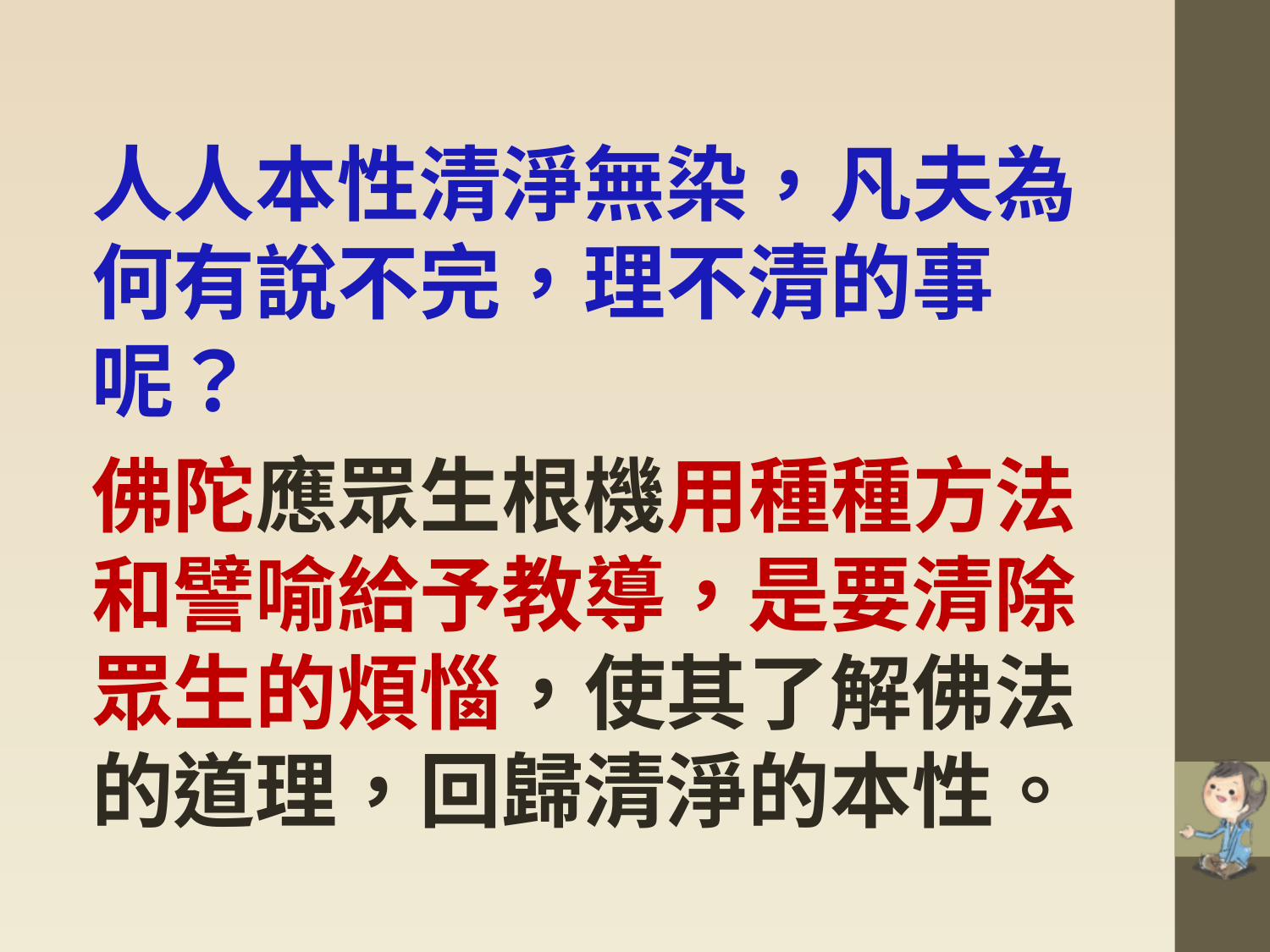

人人本性清淨無染，凡夫為何有說不完，理不清的事呢？
佛陀應眾生根機用種種方法和譬喻給予教導，是要清除眾生的煩惱，使其了解佛法的道理，回歸清淨的本性。